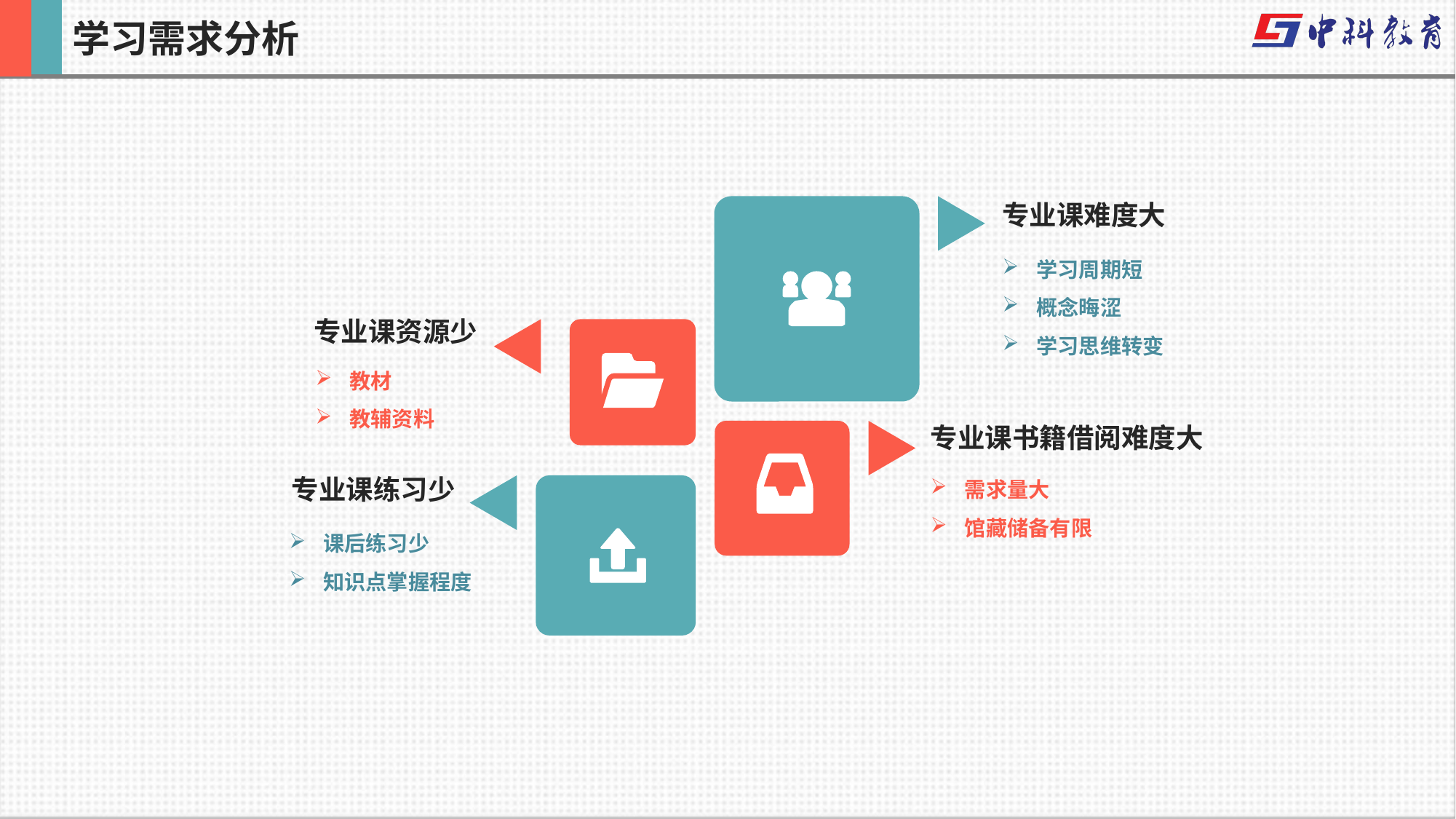

学习需求分析

专业课难度大

学习周期短
概念晦涩
学习思维转变

专业课资源少

教材
教辅资料

专业课书籍借阅难度大

需求量大
馆藏储备有限
专业课练习少

课后练习少
知识点掌握程度